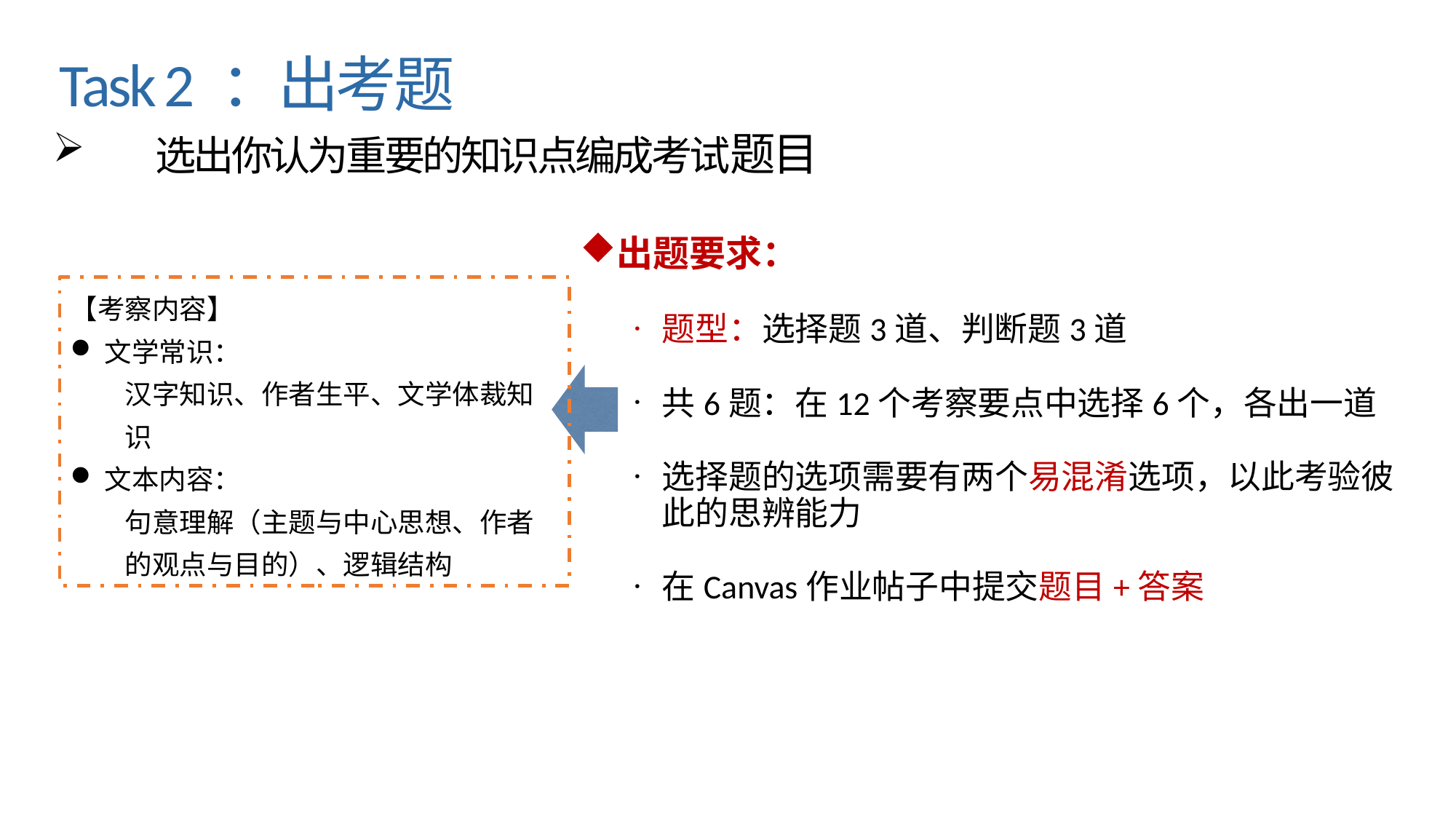

Task 2 ：出考题
选出你认为重要的知识点编成考试题目
出题要求：
题型：选择题3道、判断题3道
共6题：在12个考察要点中选择6个，各出一道
选择题的选项需要有两个易混淆选项，以此考验彼此的思辨能力
在Canvas作业帖子中提交题目+答案
【考察内容】
文学常识：
汉字知识、作者生平、文学体裁知识
文本内容：
句意理解（主题与中心思想、作者的观点与目的）、逻辑结构